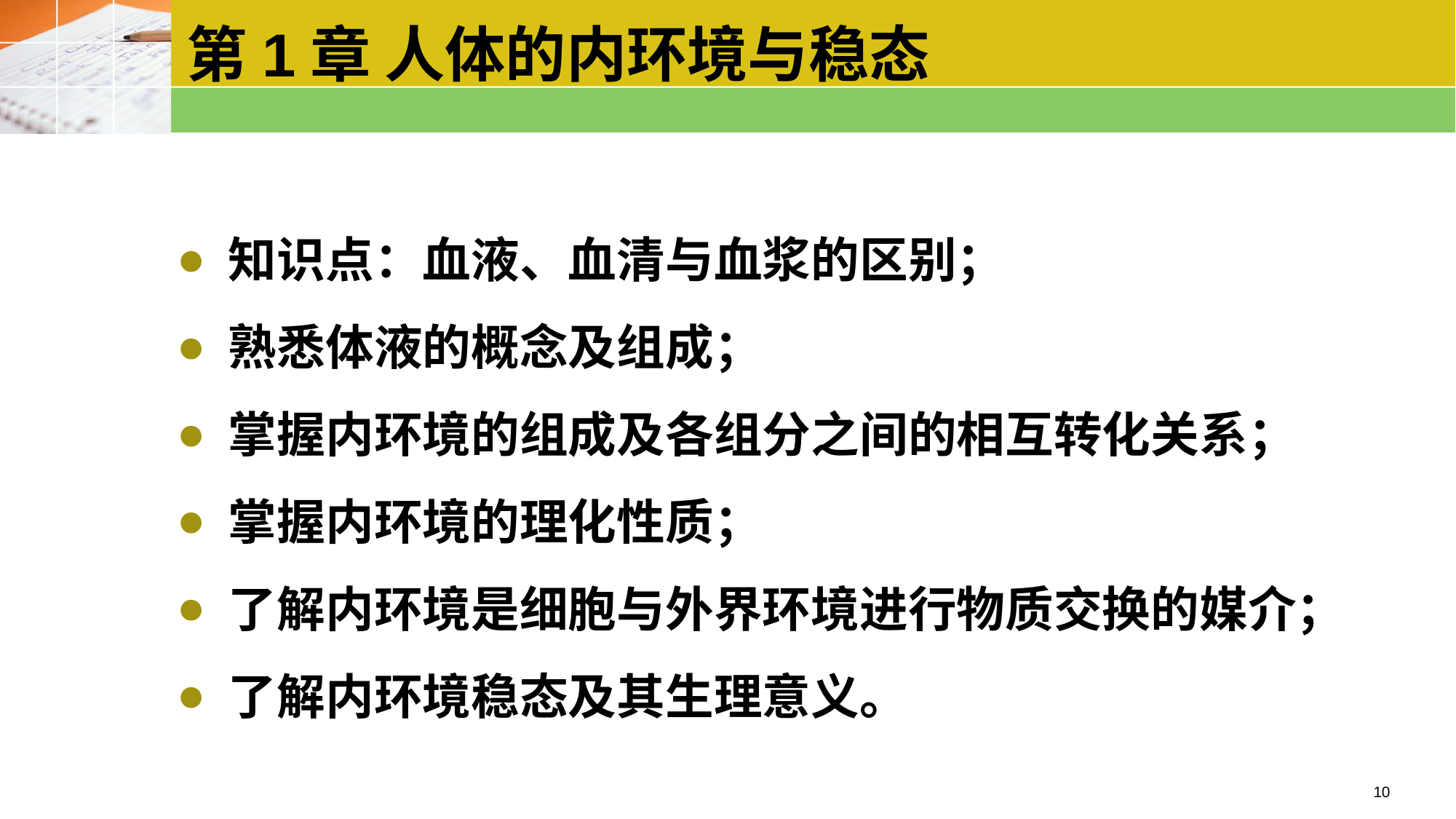

第1章 人体的内环境与稳态
 知识点：血液、血清与血浆的区别；
 熟悉体液的概念及组成；
 掌握内环境的组成及各组分之间的相互转化关系；
 掌握内环境的理化性质；
 了解内环境是细胞与外界环境进行物质交换的媒介；
 了解内环境稳态及其生理意义。
10